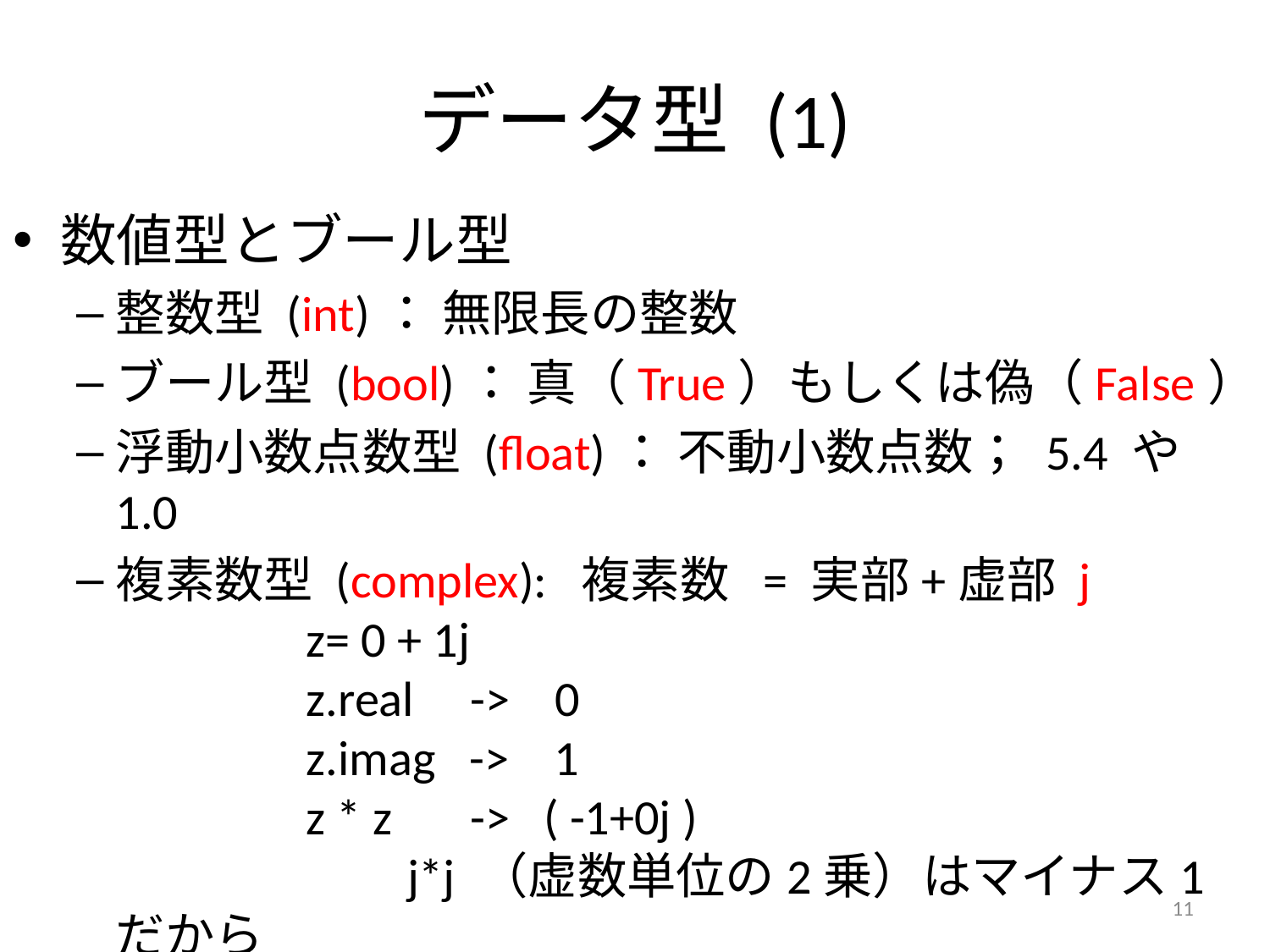

# データ型 (1)
数値型とブール型
整数型 (int)： 無限長の整数
ブール型 (bool)： 真（True）もしくは偽（False）
浮動小数点数型 (float)： 不動小数点数； 5.4 や 1.0
複素数型 (complex):  複素数  = 実部+虚部 j
                 z= 0 + 1j
                 z.real     ->    0
                 z.imag   ->    1
                 z * z       ->   ( -1+0j )
                          j*j （虚数単位の2乗）はマイナス1だから
11